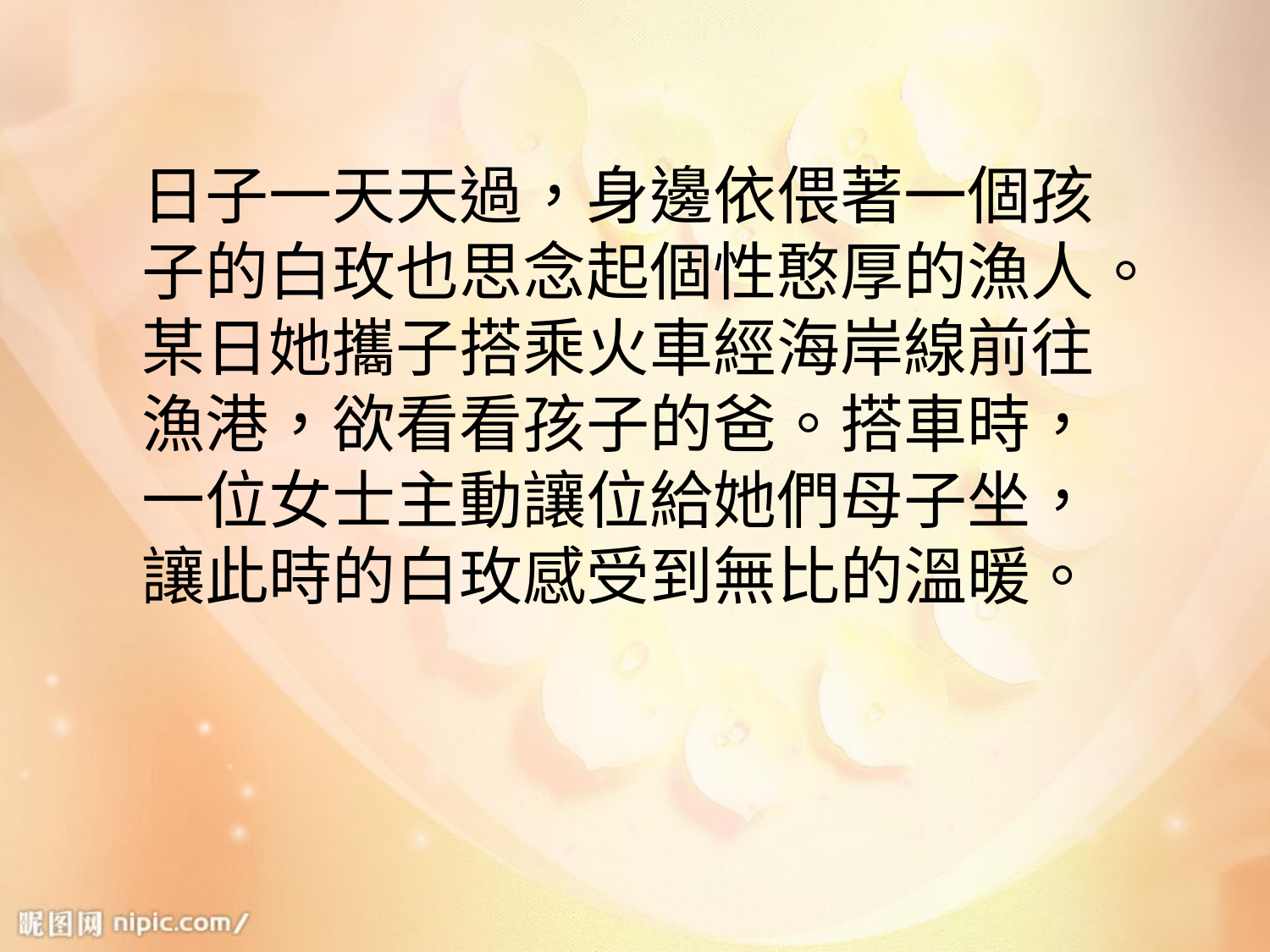

日子一天天過，身邊依偎著一個孩子的白玫也思念起個性憨厚的漁人。某日她攜子搭乘火車經海岸線前往漁港，欲看看孩子的爸。搭車時，一位女士主動讓位給她們母子坐，讓此時的白玫感受到無比的溫暖。